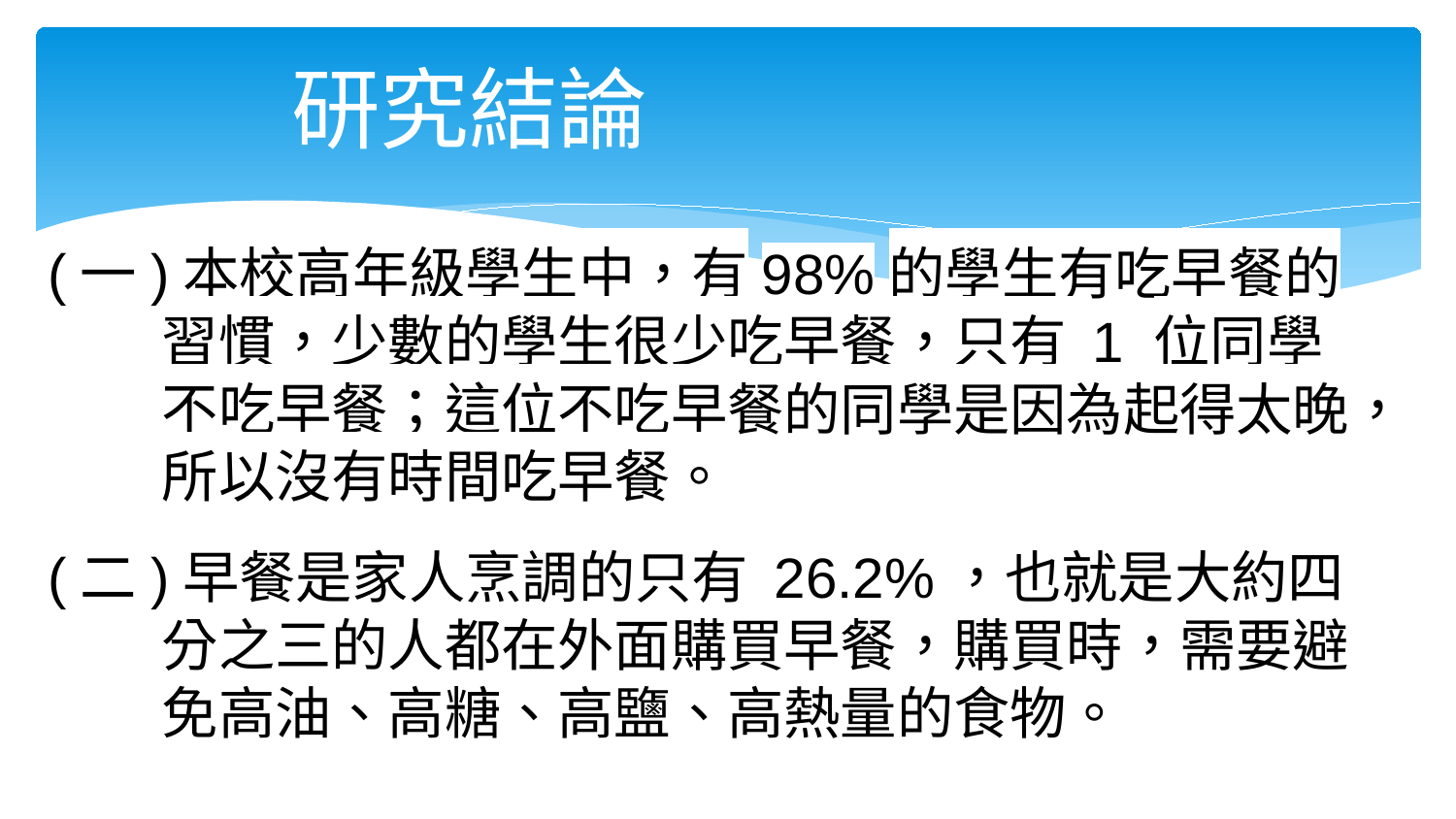

# 研究結論

(一)本校高年級學生中，有98%的學生有吃早餐的習慣，少數的學生很少吃早餐，只有 1 位同學不吃早餐；這位不吃早餐的同學是因為起得太晚，所以沒有時間吃早餐。
(二)早餐是家人烹調的只有 26.2%，也就是大約四分之三的人都在外面購買早餐，購買時，需要避免高油、高糖、高鹽、高熱量的食物。